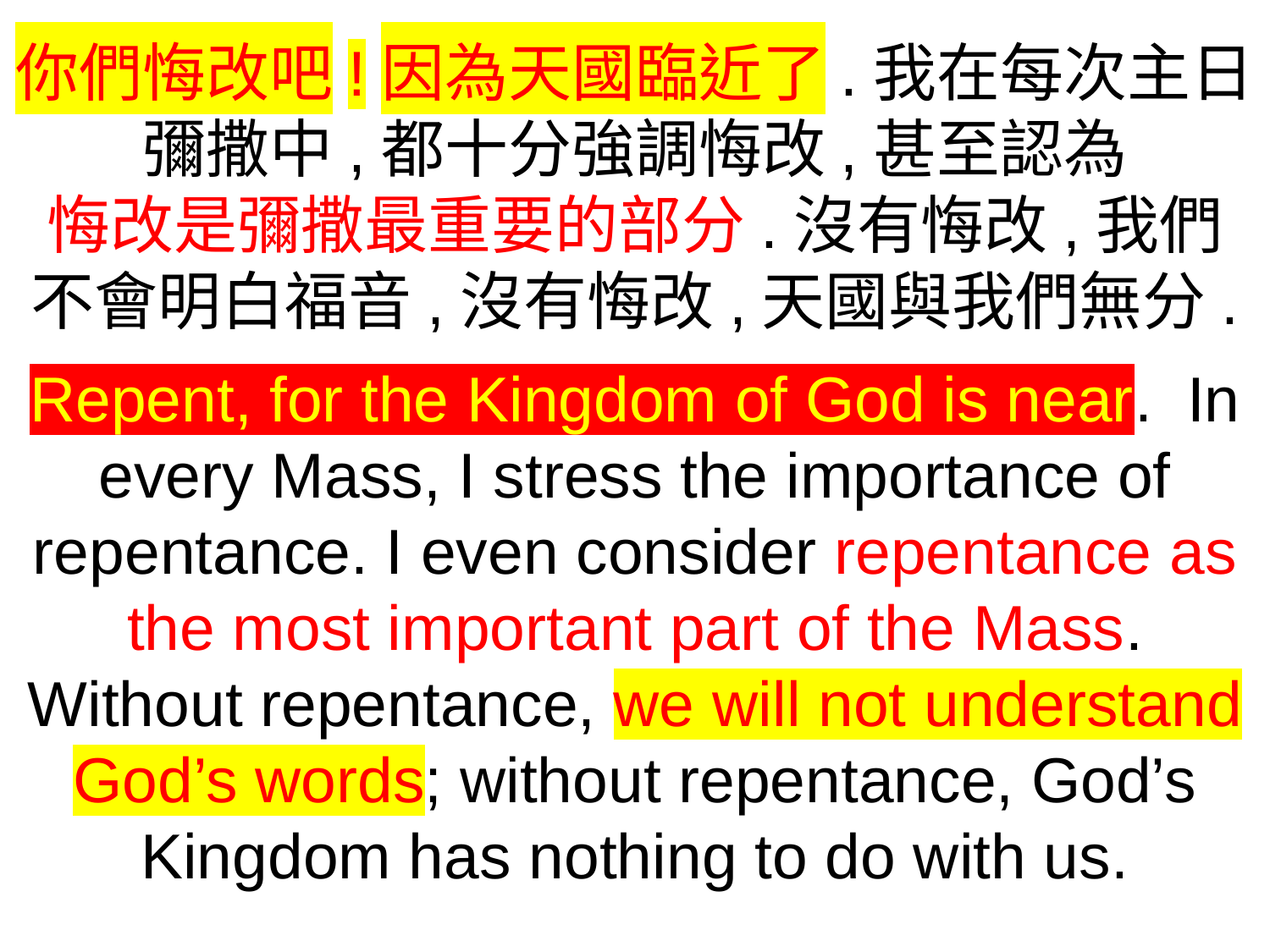

你們悔改吧!因為天國臨近了.我在每次主日彌撒中,都十分強調悔改,甚至認為
悔改是彌撒最重要的部分.沒有悔改,我們
不會明白福音,沒有悔改,天國與我們無分.
Repent, for the Kingdom of God is near.  In every Mass, I stress the importance of repentance. I even consider repentance as the most important part of the Mass. Without repentance, we will not understand God’s words; without repentance, God’s Kingdom has nothing to do with us.